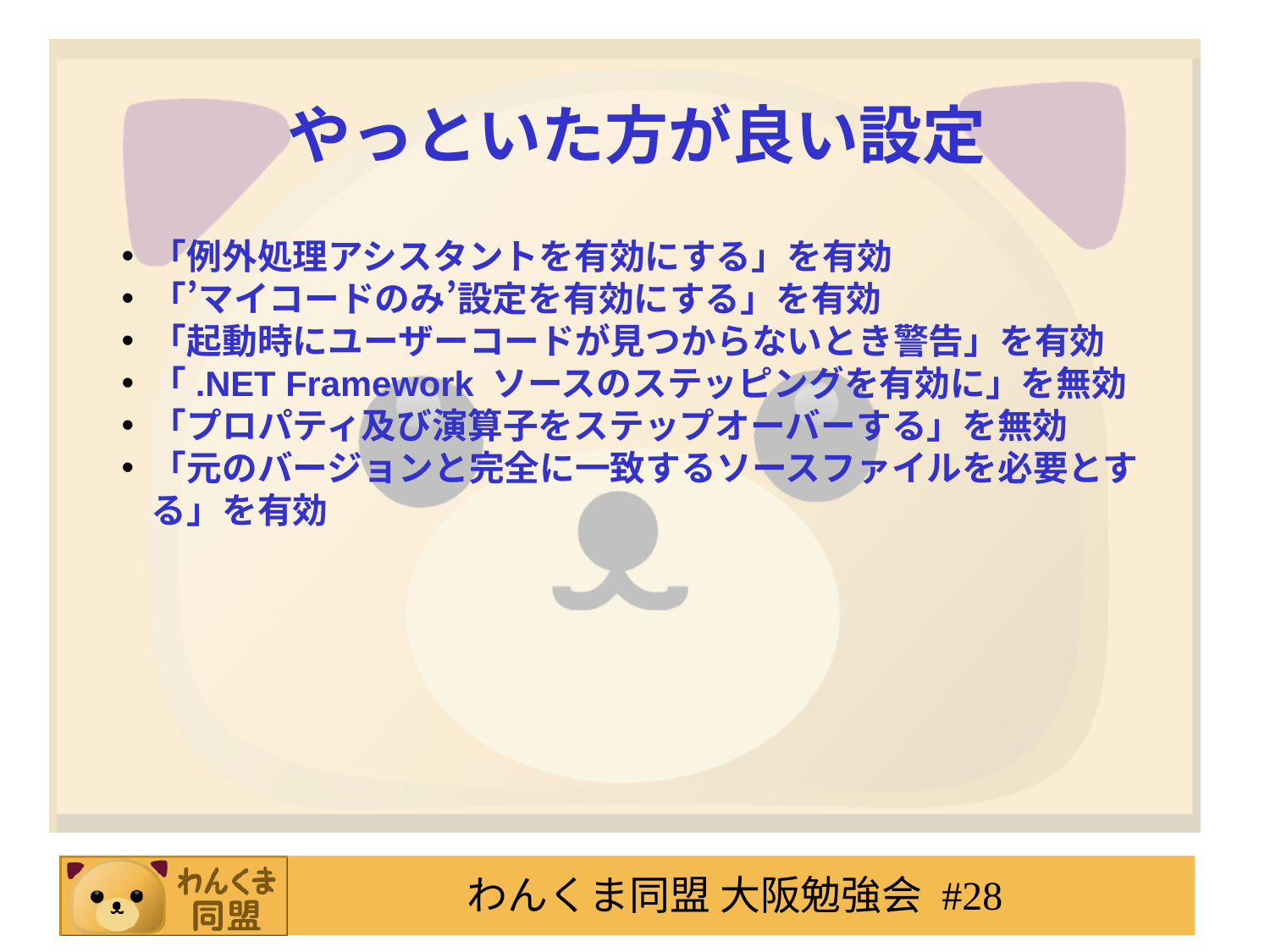

やっといた方が良い設定

「例外処理アシスタントを有効にする」を有効
「’マイコードのみ’設定を有効にする」を有効
「起動時にユーザーコードが見つからないとき警告」を有効
「.NET Framework ソースのステッピングを有効に」を無効
「プロパティ及び演算子をステップオーバーする」を無効
「元のバージョンと完全に一致するソースファイルを必要とする」を有効